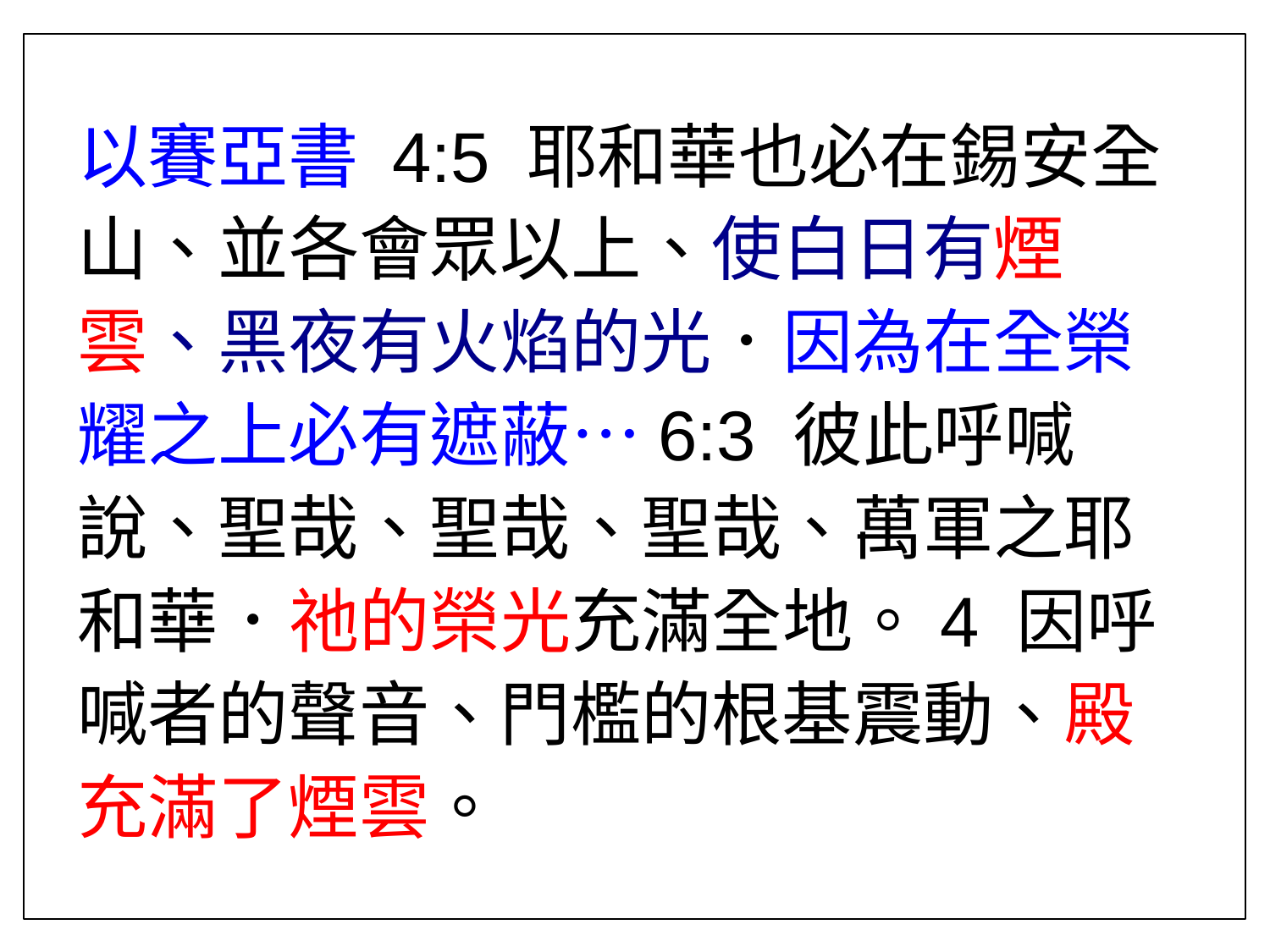

以賽亞書 4:5 耶和華也必在錫安全山、並各會眾以上、使白日有煙雲、黑夜有火焰的光．因為在全榮耀之上必有遮蔽…6:3 彼此呼喊說、聖哉、聖哉、聖哉、萬軍之耶和華．祂的榮光充滿全地。4 因呼喊者的聲音、門檻的根基震動、殿充滿了煙雲。